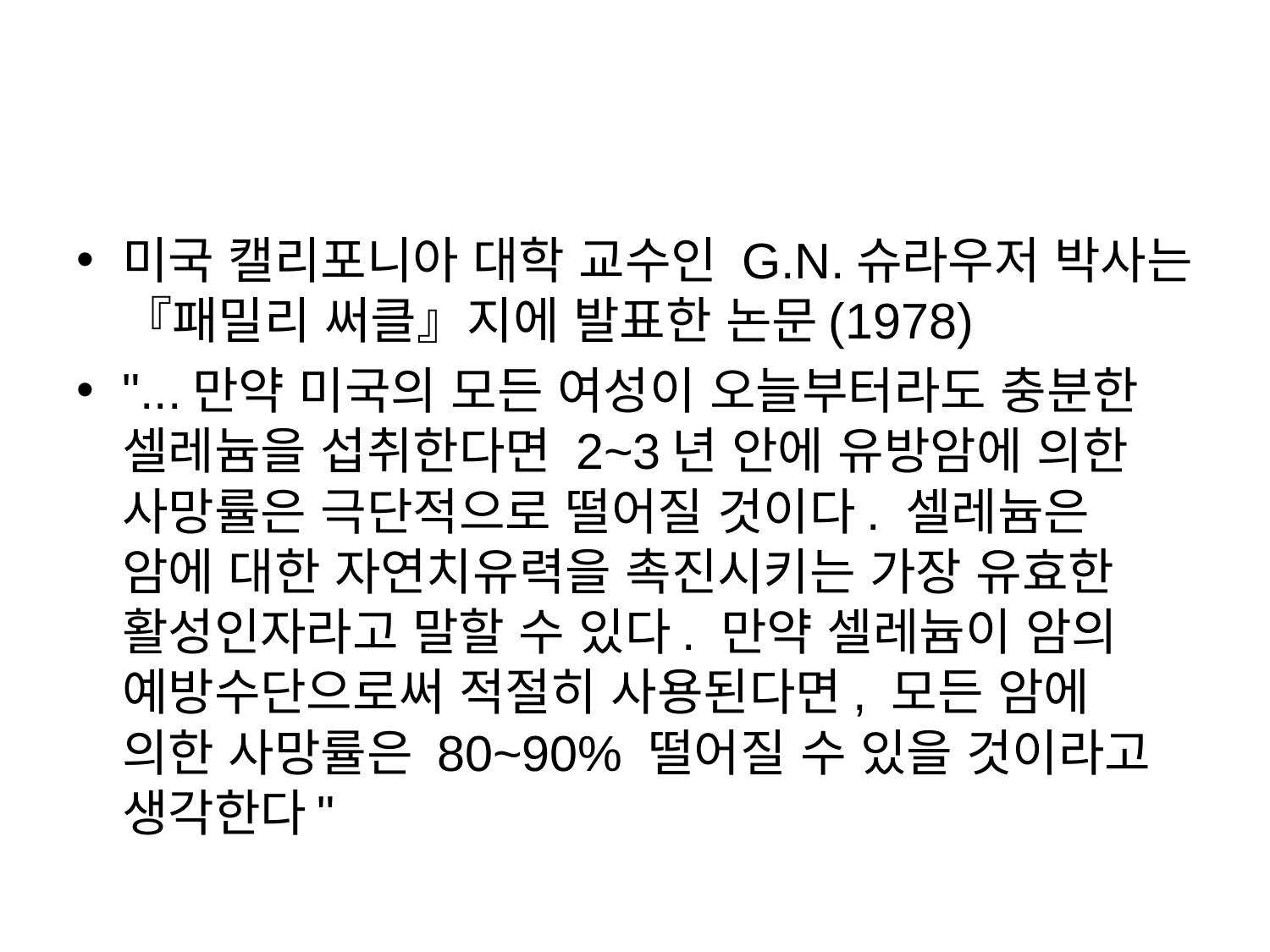

#
미국 캘리포니아 대학 교수인 G.N.슈라우저 박사는 『패밀리 써클』지에 발표한 논문(1978)
"...만약 미국의 모든 여성이 오늘부터라도 충분한 셀레늄을 섭취한다면 2~3년 안에 유방암에 의한 사망률은 극단적으로 떨어질 것이다. 셀레늄은 암에 대한 자연치유력을 촉진시키는 가장 유효한 활성인자라고 말할 수 있다. 만약 셀레늄이 암의 예방수단으로써 적절히 사용된다면, 모든 암에 의한 사망률은 80~90% 떨어질 수 있을 것이라고 생각한다"